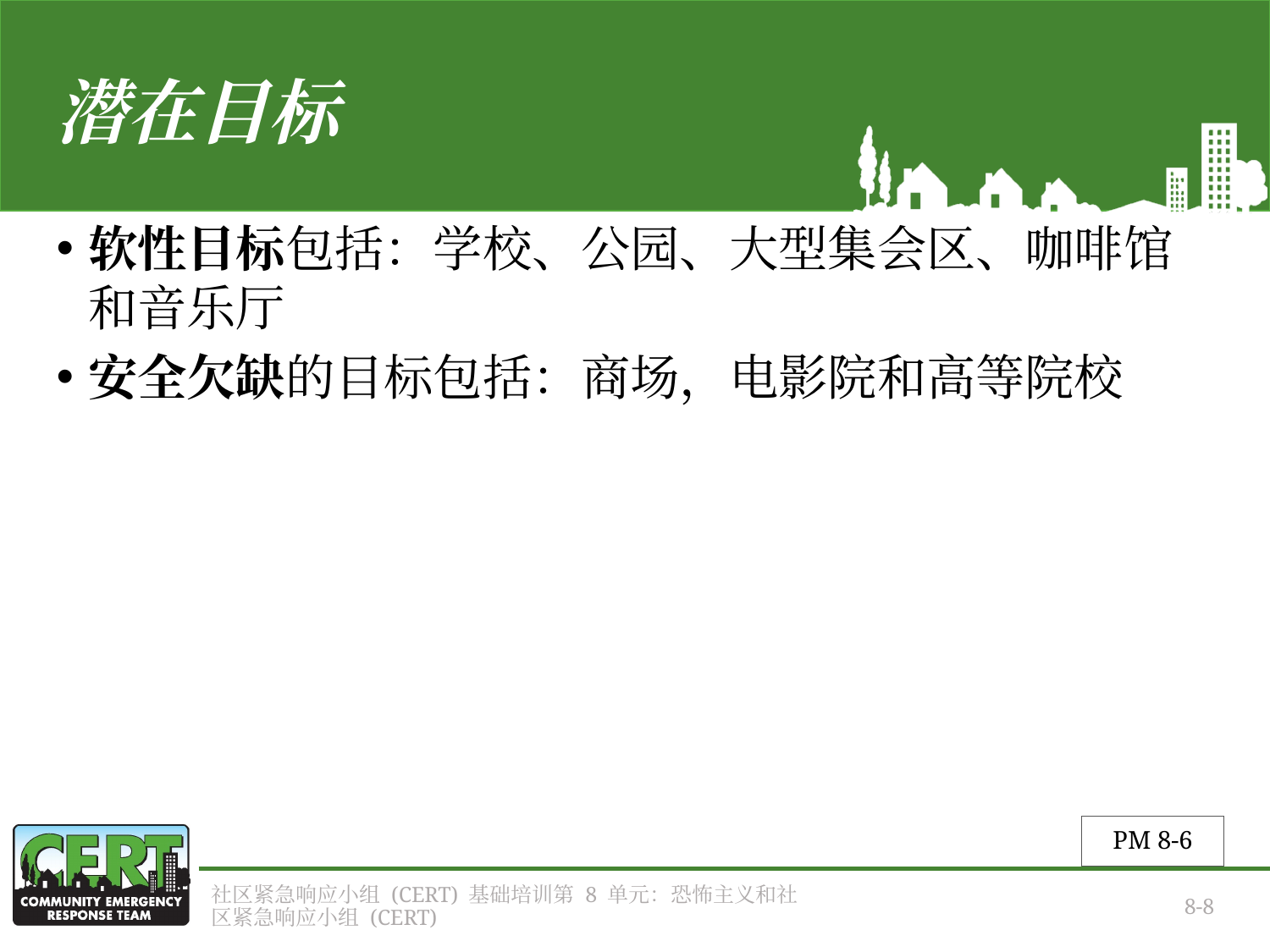

# 潜在目标
软性目标包括：学校、公园、大型集会区、咖啡馆和音乐厅
安全欠缺的目标包括：商场，电影院和高等院校
PM 8-6
社区紧急响应小组 (CERT) 基础培训第 8 单元：恐怖主义和社区紧急响应小组 (CERT)
8-8